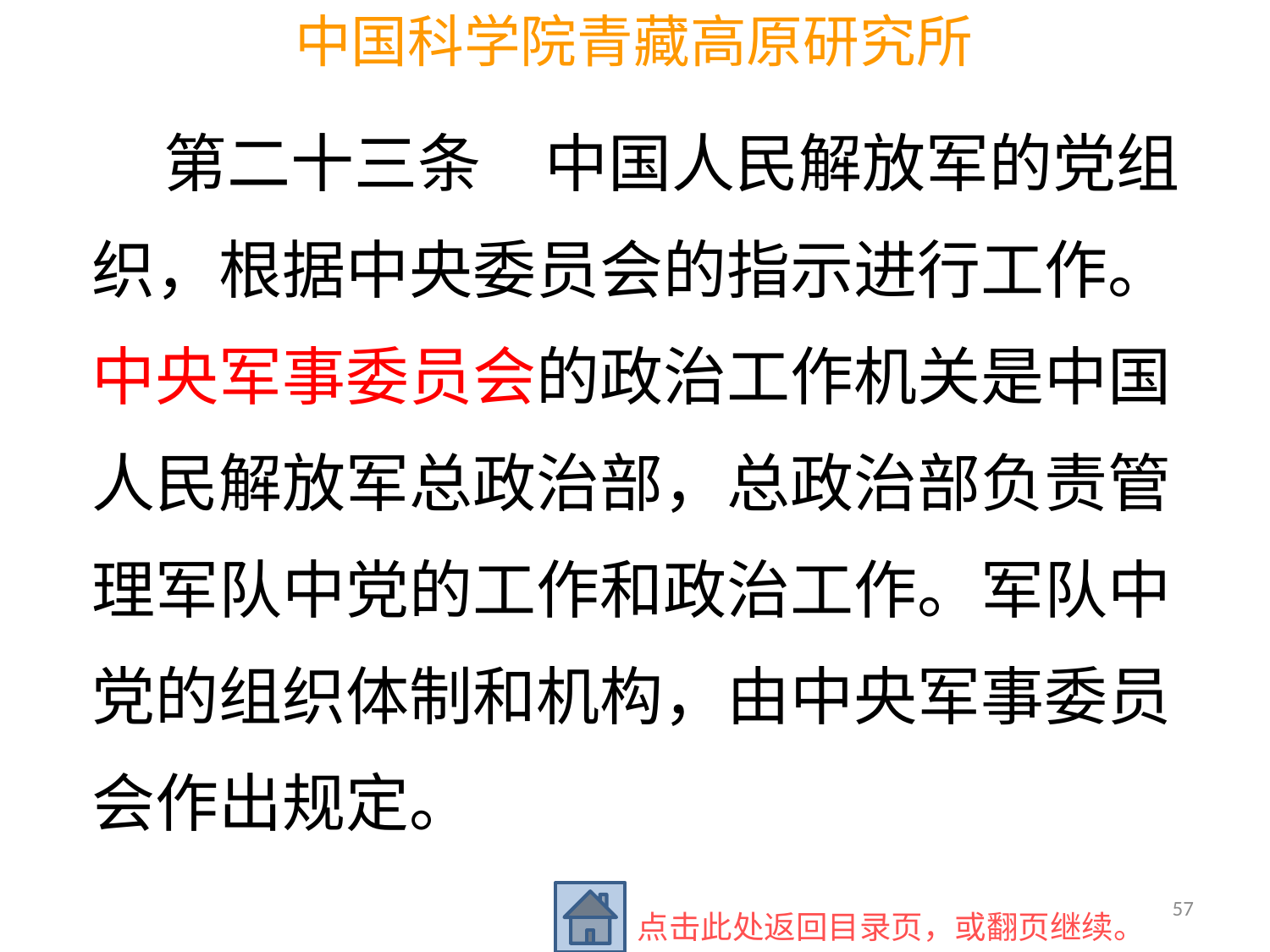

# 第二十三条　中国人民解放军的党组织，根据中央委员会的指示进行工作。中央军事委员会的政治工作机关是中国人民解放军总政治部，总政治部负责管理军队中党的工作和政治工作。军队中党的组织体制和机构，由中央军事委员会作出规定。
57

点击此处返回目录页，或翻页继续。